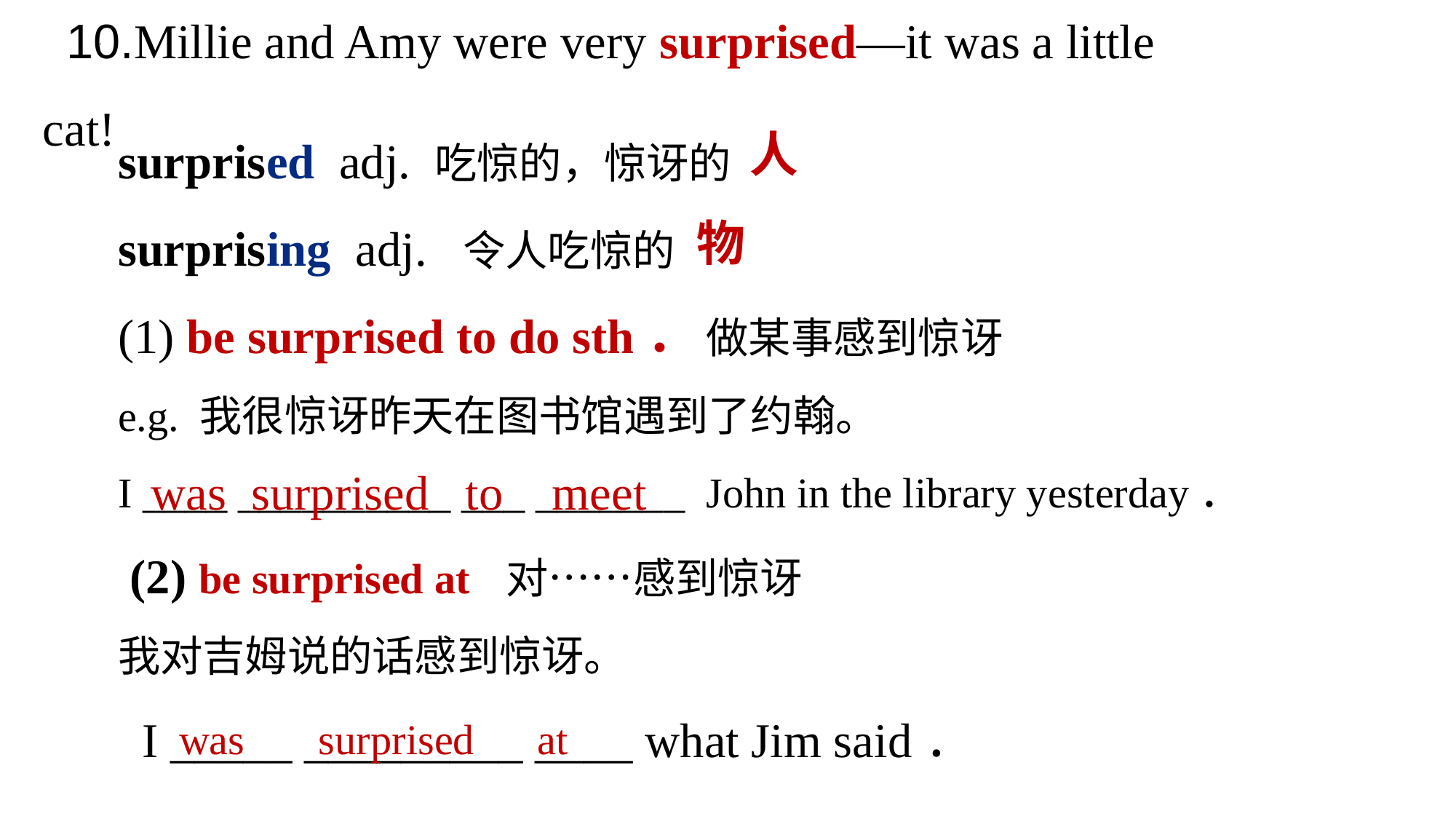

10.Millie and Amy were very surprised—it was a little cat!
surprised  adj. 吃惊的，惊讶的
surprising  adj.  令人吃惊的
(1) be surprised to do sth． 做某事感到惊讶
e.g. 我很惊讶昨天在图书馆遇到了约翰。
I ____ __________ ___ _______  John in the library yesterday．
 (2) be surprised at  对……感到惊讶
我对吉姆说的话感到惊讶。
  I _____ _________ ____ what Jim said．
人
物
was  surprised   to    meet

was       surprised      at